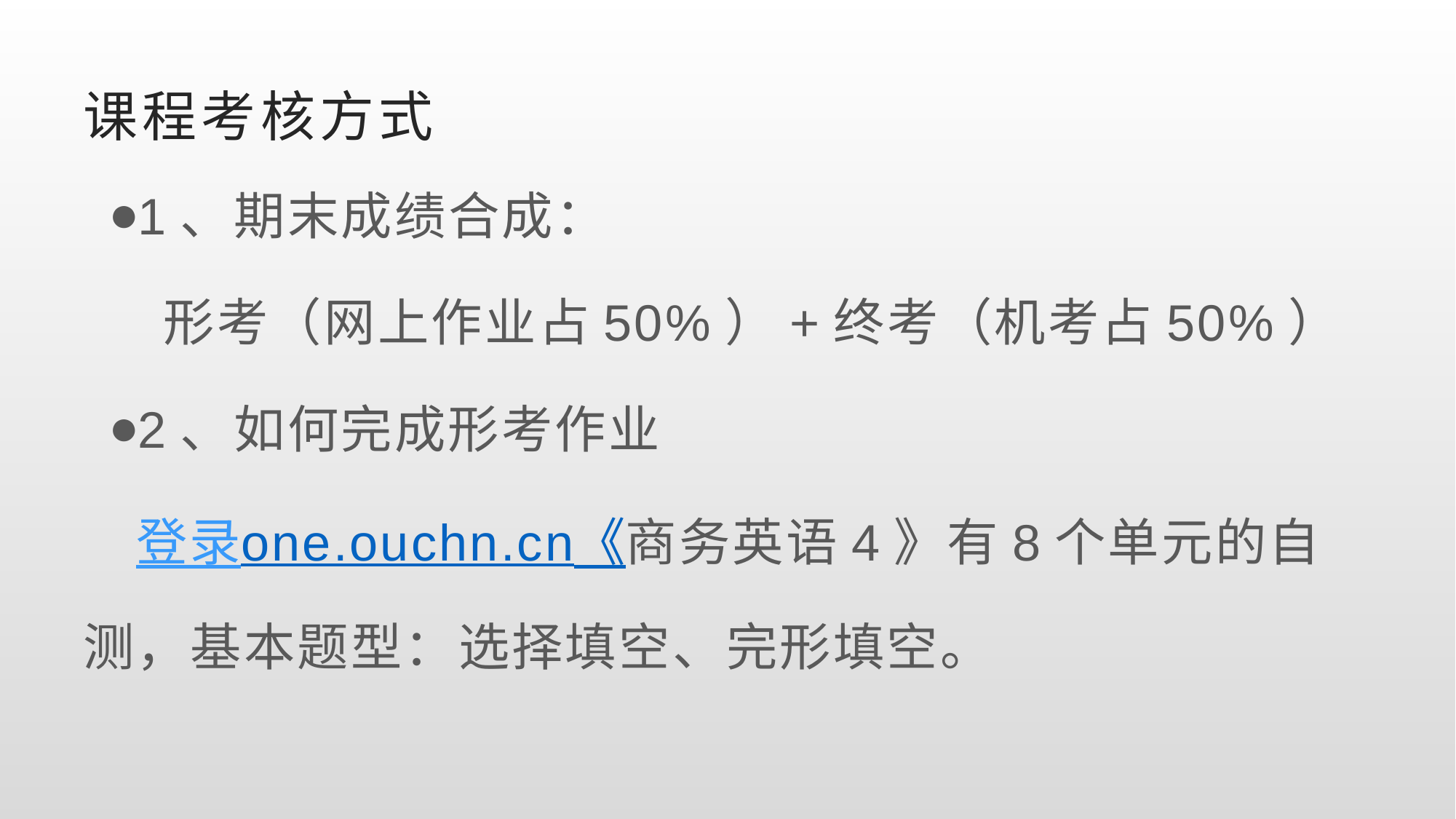

# 课程考核方式
1、期末成绩合成：
     形考（网上作业占50%）+终考（机考占50%）
2、如何完成形考作业
   登录one.ouchn.cn《商务英语4》有8个单元的自测，基本题型：选择填空、完形填空。